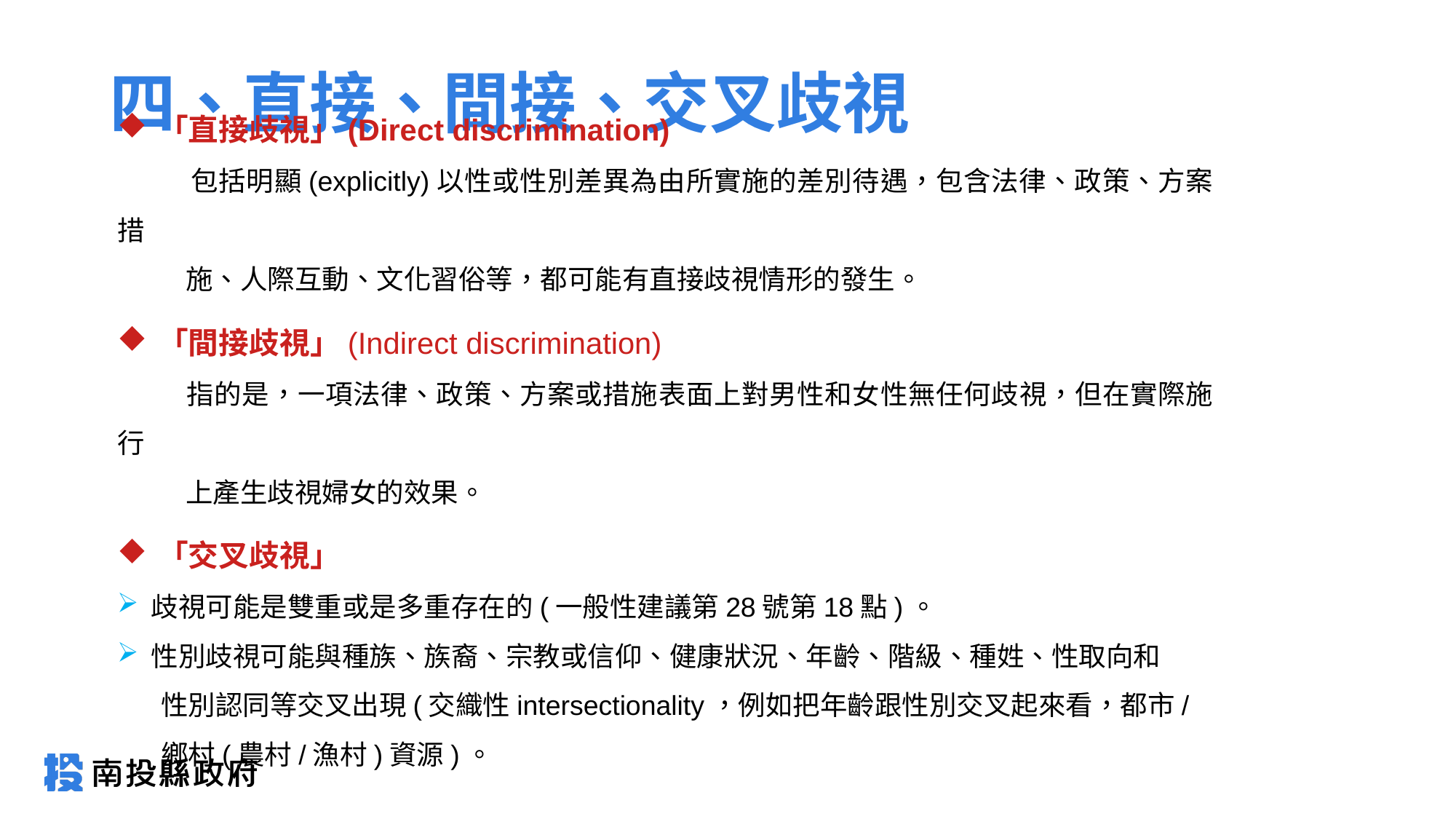

# 四、直接、間接、交叉歧視
「直接歧視」(Direct discrimination)
          包括明顯(explicitly)以性或性別差異為由所實施的差別待遇，包含法律、政策、方案措
          施、人際互動、文化習俗等，都可能有直接歧視情形的發生。

「間接歧視」(Indirect discrimination)
          指的是，一項法律、政策、方案或措施表面上對男性和女性無任何歧視，但在實際施行
          上產生歧視婦女的效果。

「交叉歧視」
歧視可能是雙重或是多重存在的(一般性建議第28號第18點)。
性別歧視可能與種族、族裔、宗教或信仰、健康狀況、年齡、階級、種姓、性取向和
      性別認同等交叉出現(交織性intersectionality，例如把年齡跟性別交叉起來看，都市/
      鄉村(農村/漁村)資源)。